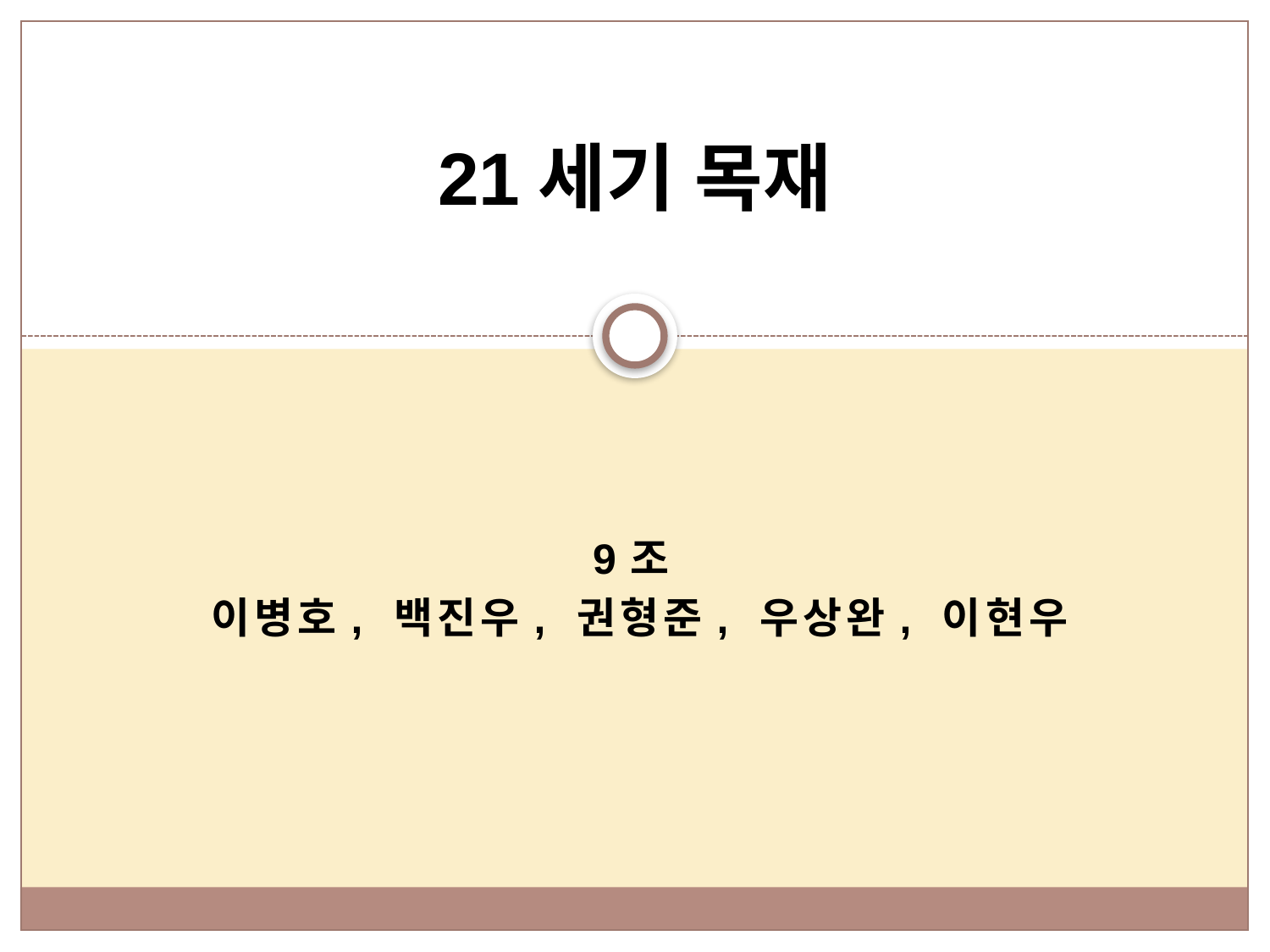

# 21세기 목재
9조
이병호, 백진우, 권형준, 우상완, 이현우